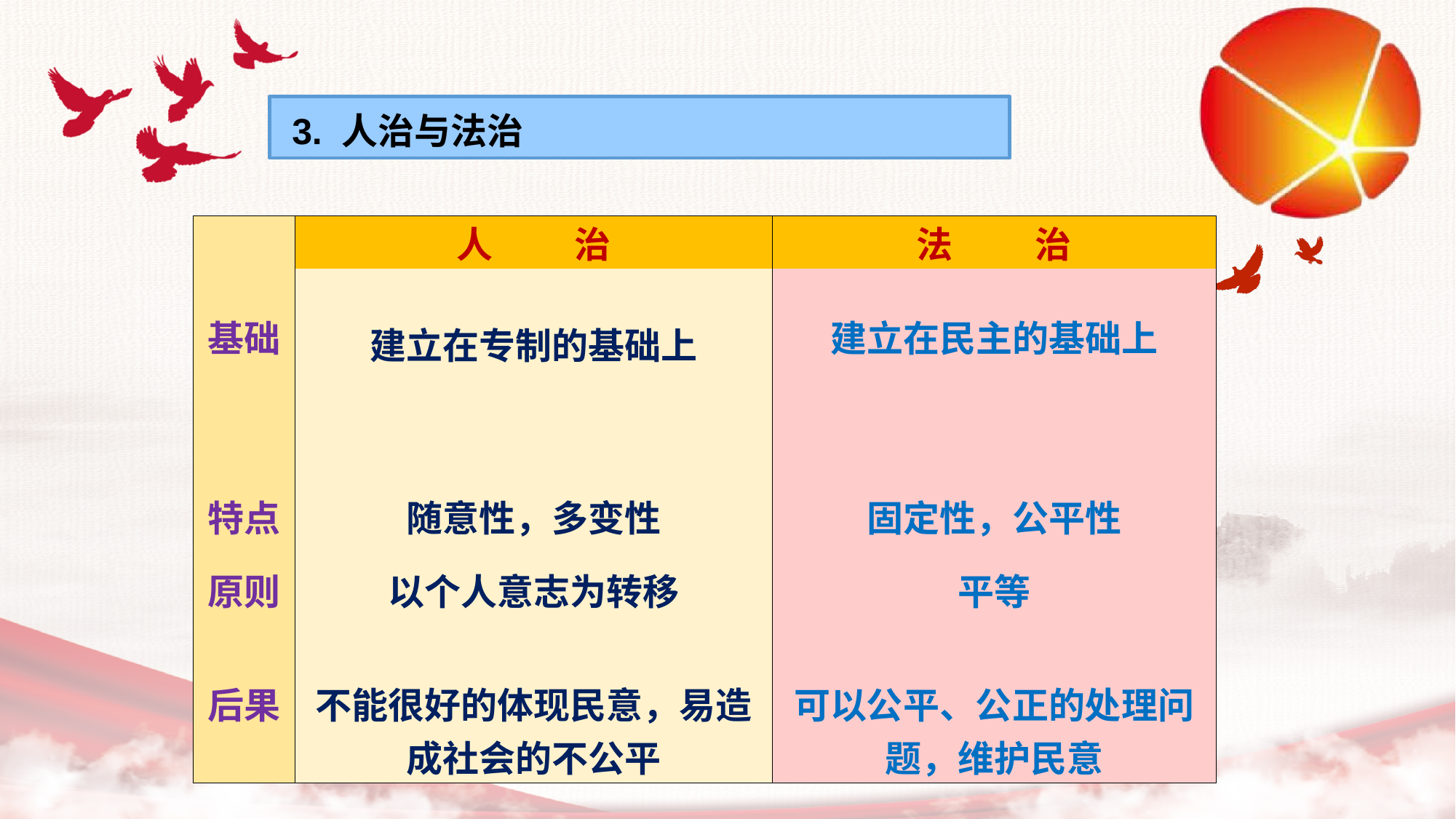

3. 人治与法治
|  | 人 治 | 法 治 |
| --- | --- | --- |
| 基础 | 建立在专制的基础上 | 建立在民主的基础上 |
| 特点 | 随意性，多变性 | 固定性，公平性 |
| 原则 | 以个人意志为转移 | 平等 |
| 后果 | 不能很好的体现民意，易造成社会的不公平 | 可以公平、公正的处理问题，维护民意 |